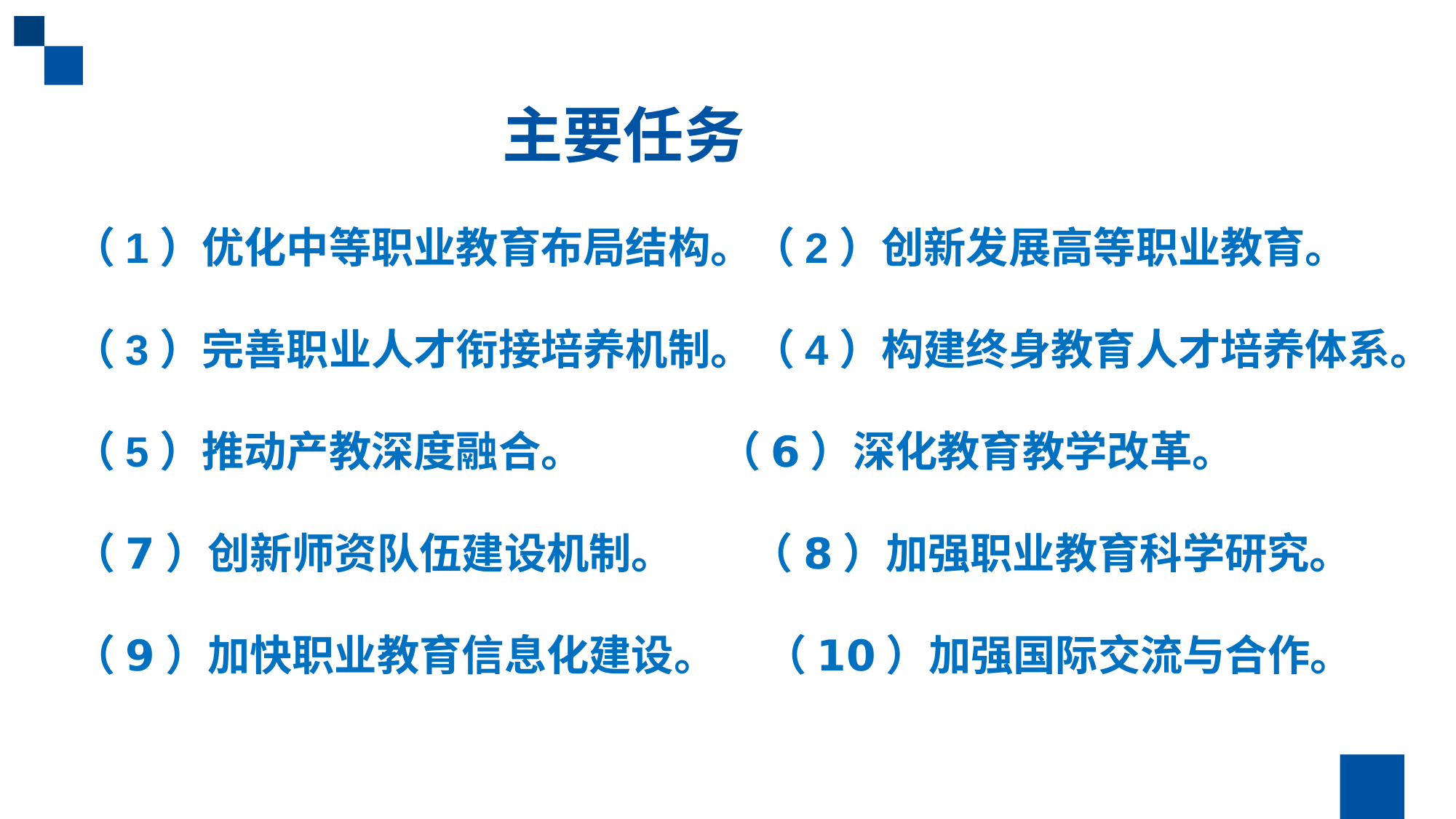

主要任务
（1）优化中等职业教育布局结构。（2）创新发展高等职业教育。
（3）完善职业人才衔接培养机制。（4）构建终身教育人才培养体系。
（5）推动产教深度融合。              （6）深化教育教学改革。
（7）创新师资队伍建设机制。        （8）加强职业教育科学研究。
（9）加快职业教育信息化建设。     （10）加强国际交流与合作。

118